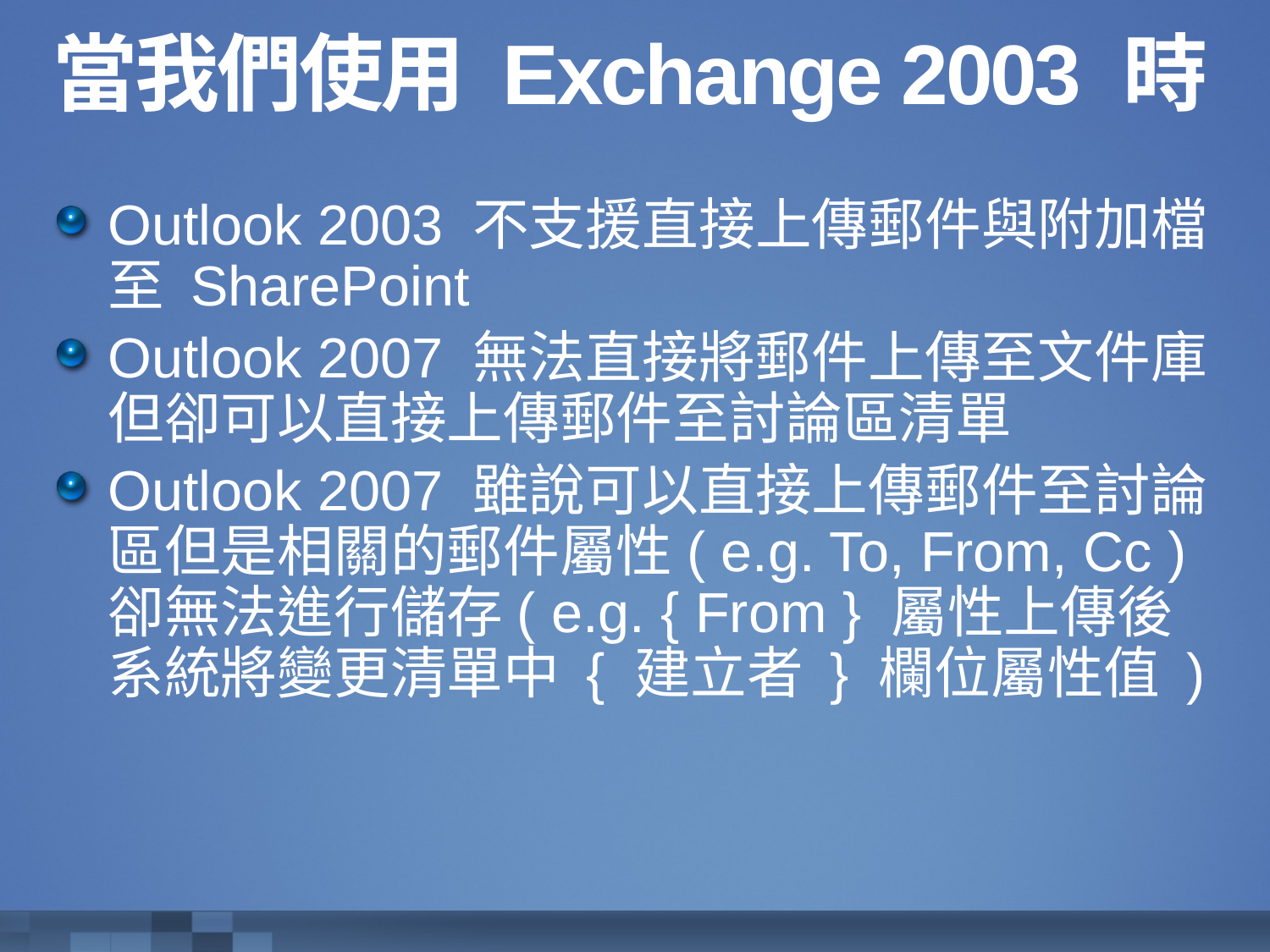

# 當我們使用 Exchange 2003 時
Outlook 2003 不支援直接上傳郵件與附加檔至 SharePoint
Outlook 2007 無法直接將郵件上傳至文件庫但卻可以直接上傳郵件至討論區清單
Outlook 2007 雖說可以直接上傳郵件至討論區但是相關的郵件屬性( e.g. To, From, Cc ) 卻無法進行儲存( e.g. { From } 屬性上傳後系統將變更清單中 { 建立者 } 欄位屬性值 )